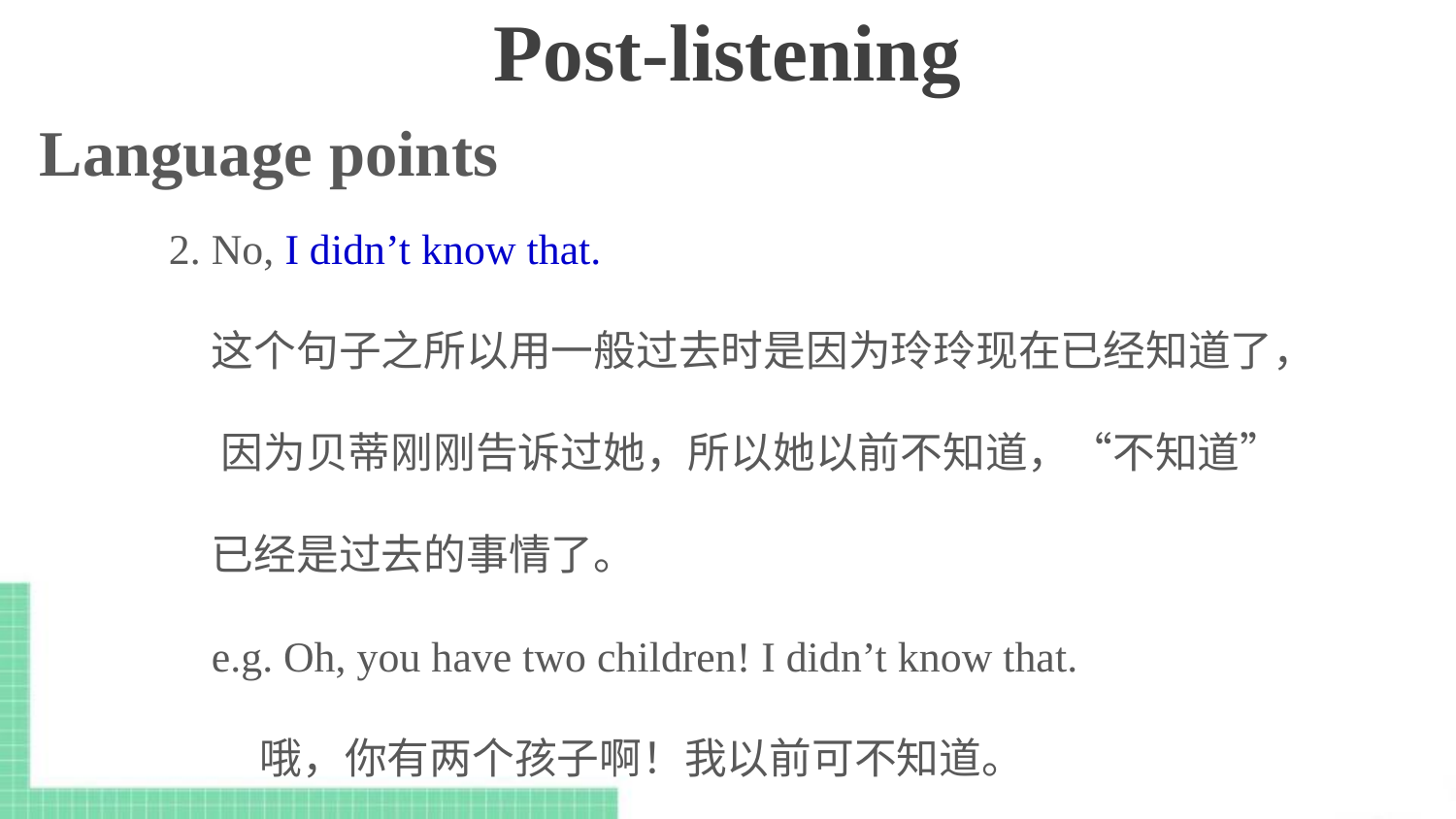

Post-listening
Language points
2. No, I didn’t know that.
这个句子之所以用一般过去时是因为玲玲现在已经知道了， 因为贝蒂刚刚告诉过她，所以她以前不知道，“不知道”已经是过去的事情了。
e.g. Oh, you have two children! I didn’t know that.
    哦，你有两个孩子啊！我以前可不知道。